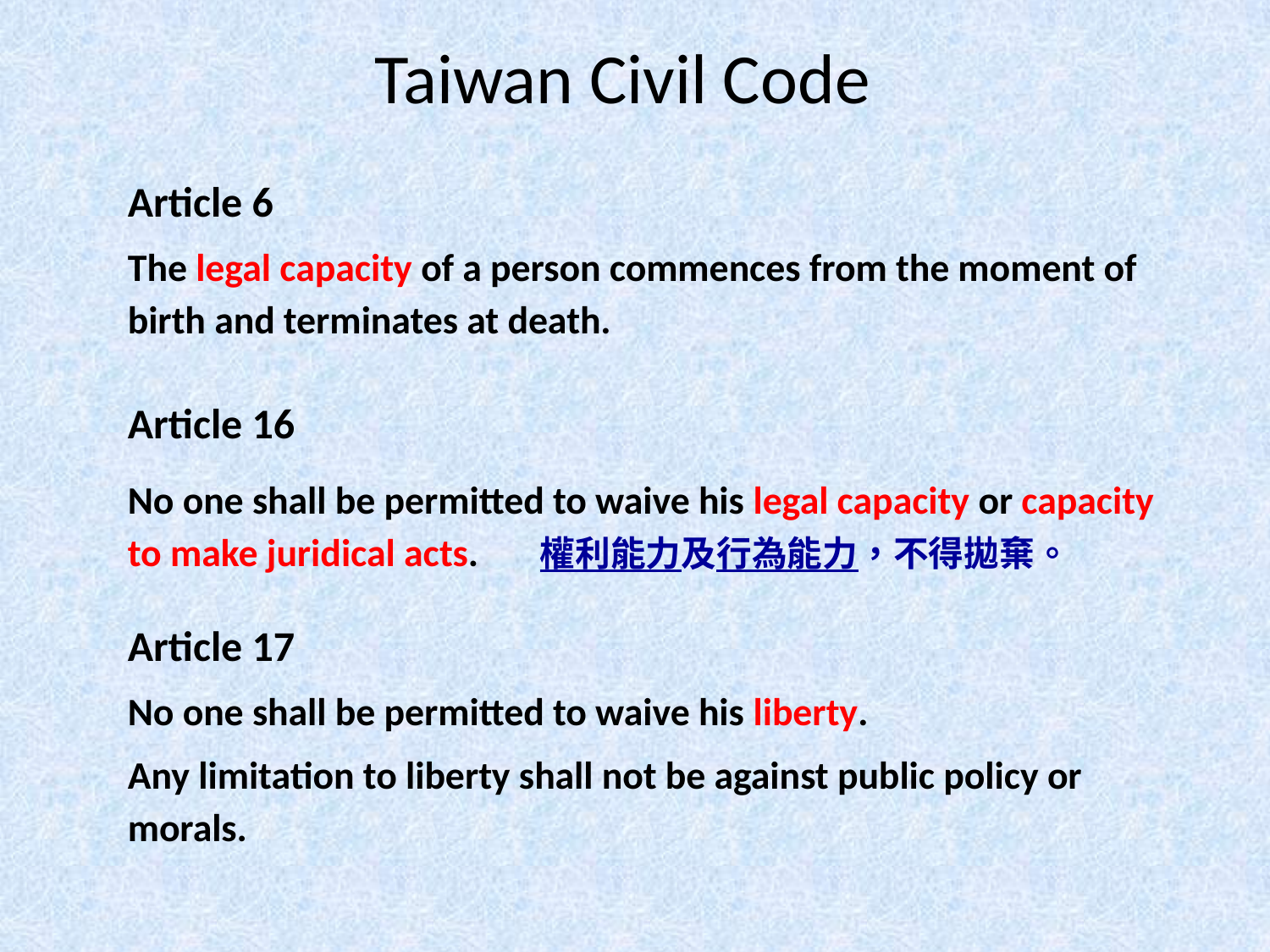

# Taiwan Civil Code
Article 6
The legal capacity of a person commences from the moment of birth and terminates at death.
Article 16
No one shall be permitted to waive his legal capacity or capacity to make juridical acts.      權利能力及行為能力，不得拋棄。
Article 17
No one shall be permitted to waive his liberty.
Any limitation to liberty shall not be against public policy or morals.